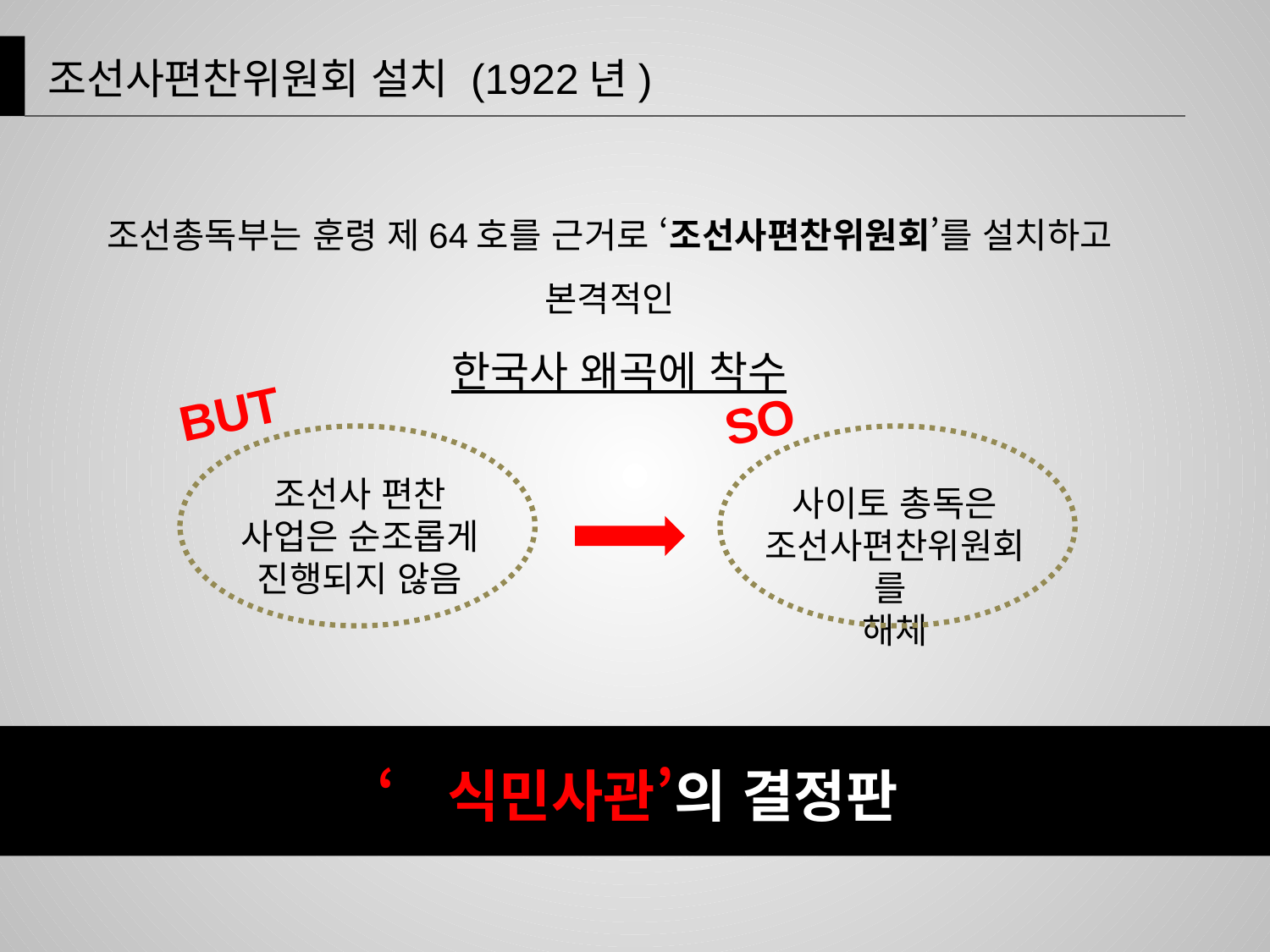

조선사편찬위원회 설치 (1922년)
조선총독부는 훈령 제64호를 근거로 ‘조선사편찬위원회’를 설치하고 본격적인
 한국사 왜곡에 착수
BUT
SO

조선사 편찬 사업은 순조롭게 진행되지 않음
사이토 총독은
조선사편찬위원회를
해체

‘식민사관’의 결정판